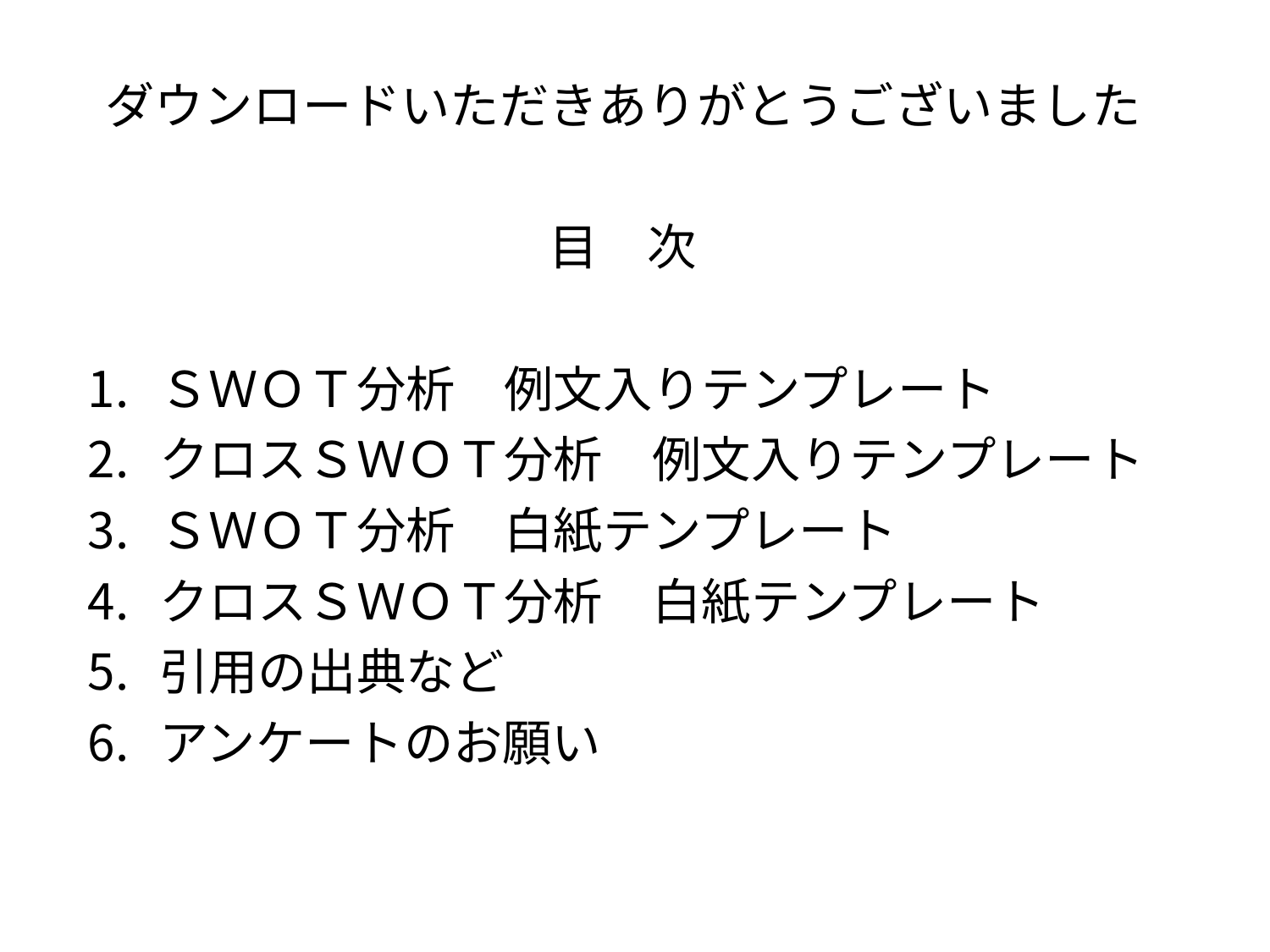

ダウンロードいただきありがとうございました

目　次

ＳＷＯＴ分析　例文入りテンプレート
クロスＳＷＯＴ分析　例文入りテンプレート
ＳＷＯＴ分析　白紙テンプレート
クロスＳＷＯＴ分析　白紙テンプレート
引用の出典など
アンケートのお願い